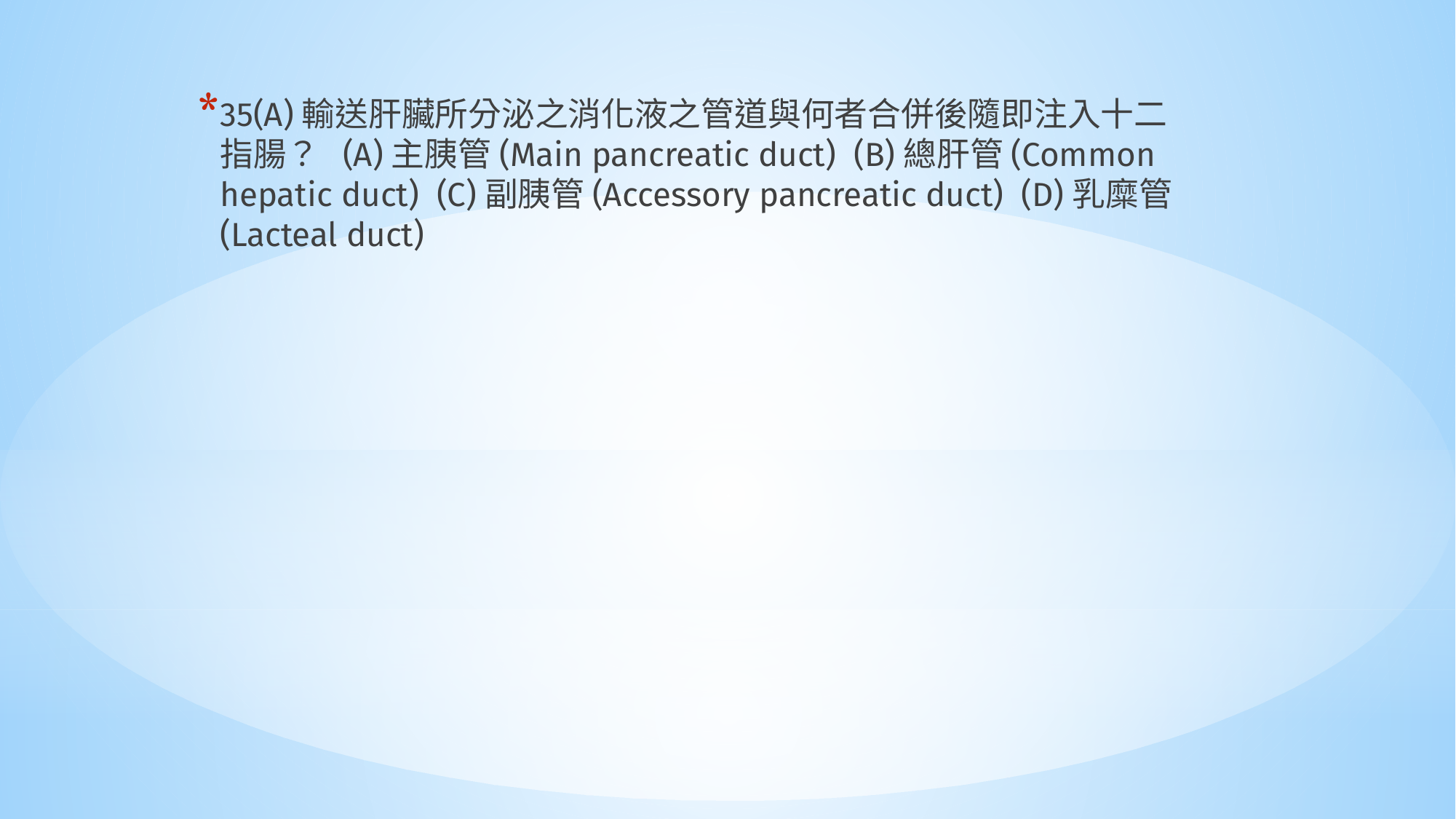

35(A)輸送肝臟所分泌之消化液之管道與何者合併後隨即注入十二指腸？  (A)主胰管(Main pancreatic duct)  (B)總肝管(Common hepatic duct)  (C)副胰管(Accessory pancreatic duct)  (D)乳糜管(Lacteal duct)
#